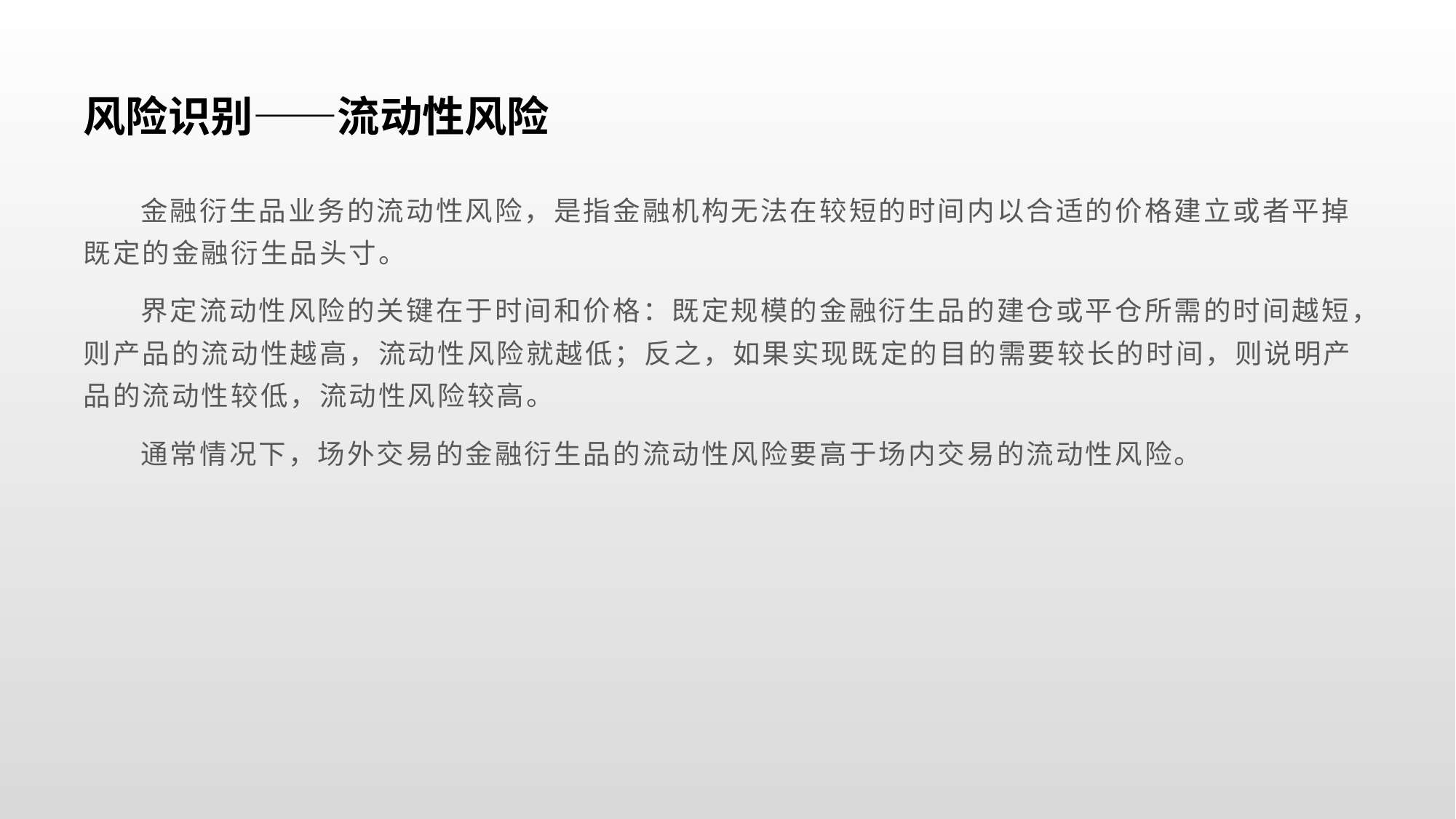

# 风险识别——流动性风险
      金融衍生品业务的流动性风险，是指金融机构无法在较短的时间内以合适的价格建立或者平掉既定的金融衍生品头寸。
      界定流动性风险的关键在于时间和价格：既定规模的金融衍生品的建仓或平仓所需的时间越短，则产品的流动性越高，流动性风险就越低；反之，如果实现既定的目的需要较长的时间，则说明产品的流动性较低，流动性风险较高。
      通常情况下，场外交易的金融衍生品的流动性风险要高于场内交易的流动性风险。